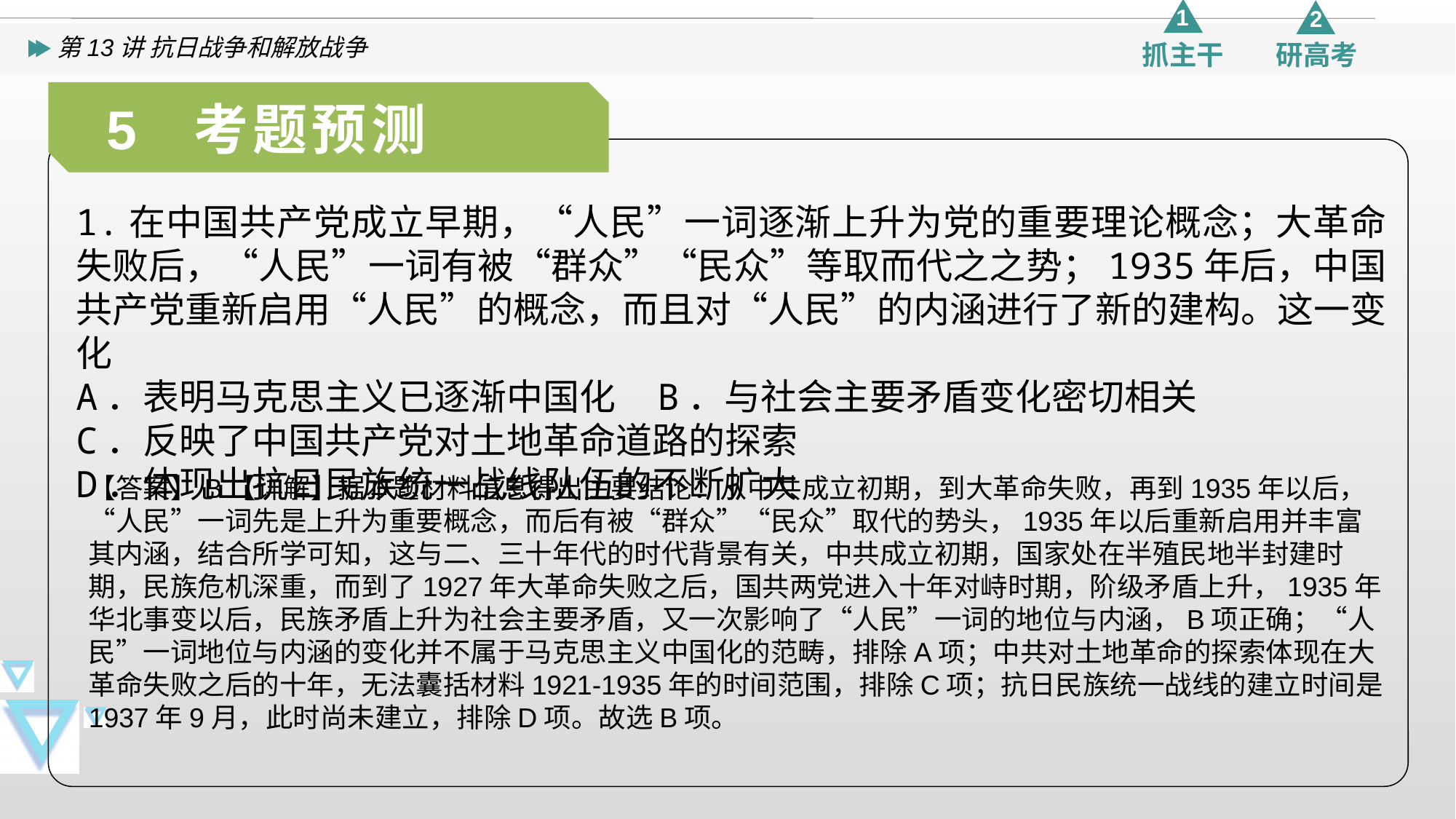

5  考题预测

1.在中国共产党成立早期，“人民”一词逐渐上升为党的重要理论概念；大革命失败后，“人民”一词有被“群众”“民众”等取而代之之势；1935年后，中国共产党重新启用“人民”的概念，而且对“人民”的内涵进行了新的建构。这一变化
A．表明马克思主义已逐渐中国化    B．与社会主要矛盾变化密切相关
C．反映了中国共产党对土地革命道路的探索
D．体现出抗日民族统一战线队伍的不断扩大
【答案】B【详解】据本题材料信息得出主要结论：从中共成立初期，到大革命失败，再到1935年以后，“人民”一词先是上升为重要概念，而后有被“群众”“民众”取代的势头，1935年以后重新启用并丰富其内涵，结合所学可知，这与二、三十年代的时代背景有关，中共成立初期，国家处在半殖民地半封建时期，民族危机深重，而到了1927年大革命失败之后，国共两党进入十年对峙时期，阶级矛盾上升，1935年华北事变以后，民族矛盾上升为社会主要矛盾，又一次影响了“人民”一词的地位与内涵，B项正确；“人民”一词地位与内涵的变化并不属于马克思主义中国化的范畴，排除A项；中共对土地革命的探索体现在大革命失败之后的十年，无法囊括材料1921-1935年的时间范围，排除C项；抗日民族统一战线的建立时间是1937年9月，此时尚未建立，排除D项。故选B项。